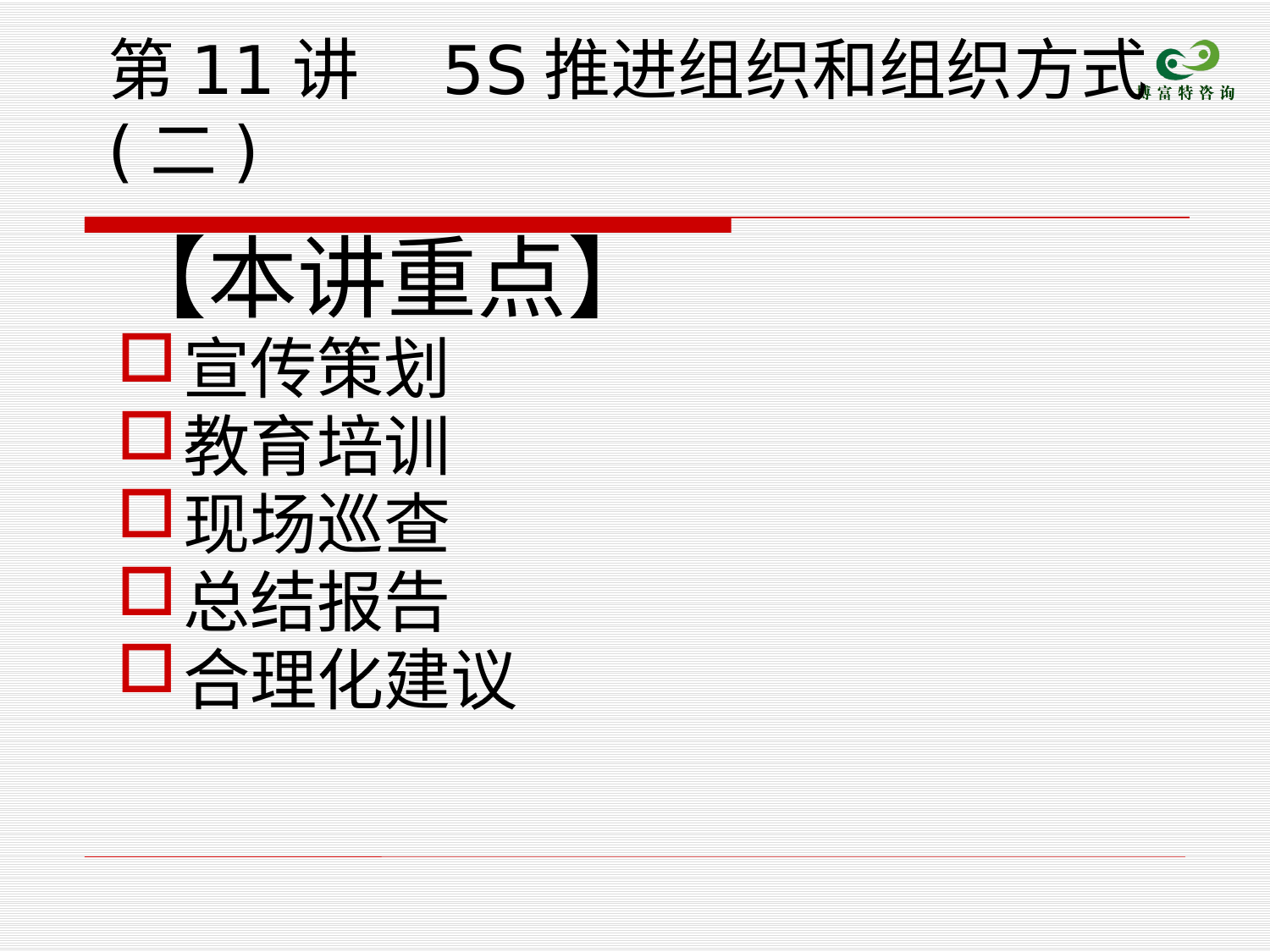

# 第11讲　5S推进组织和组织方式(二)
【本讲重点】
宣传策划
教育培训
现场巡查
总结报告
合理化建议
356